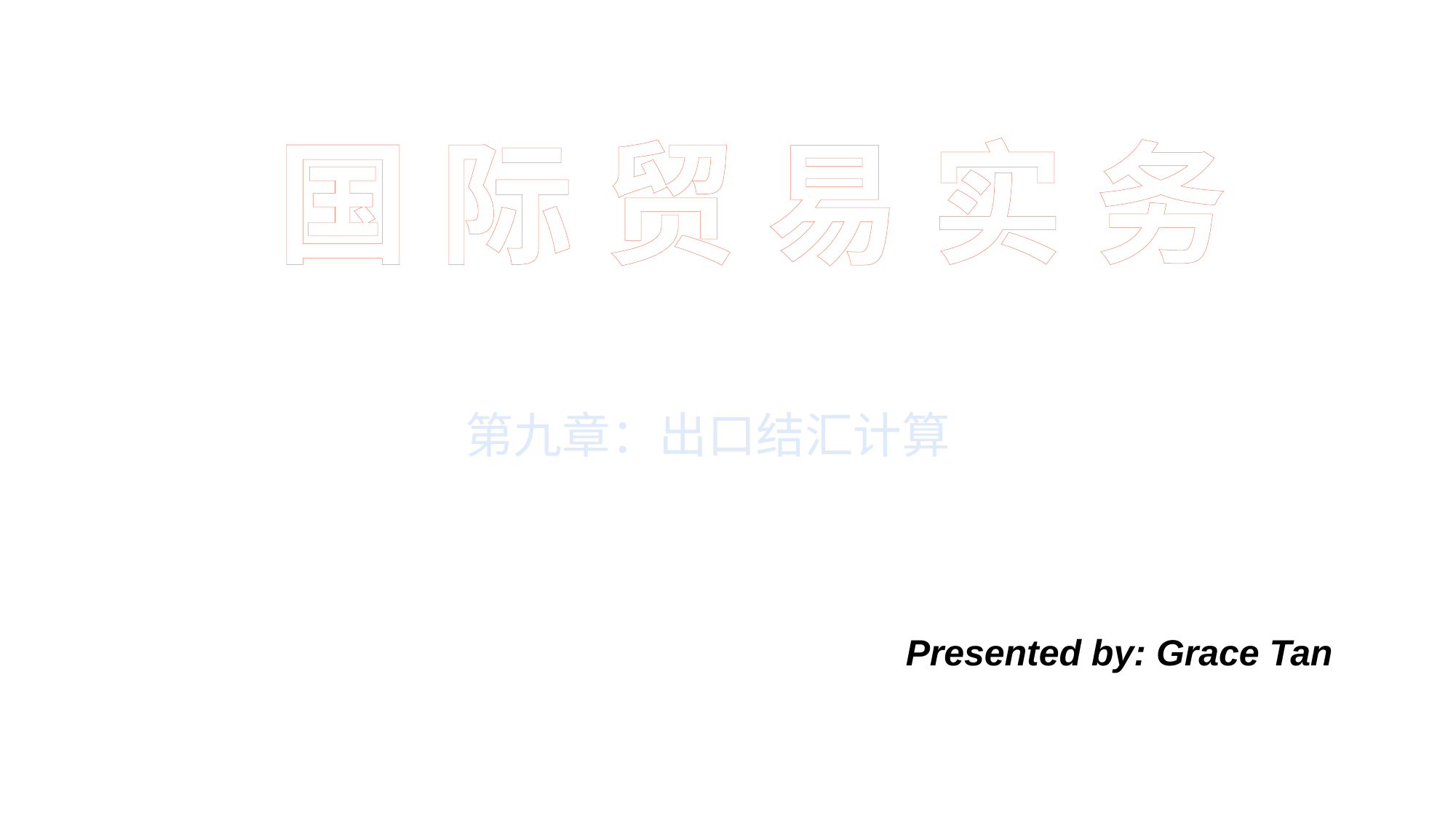

国 际 贸 易 实 务
第九章：出口结汇计算
Presented by: Grace Tan